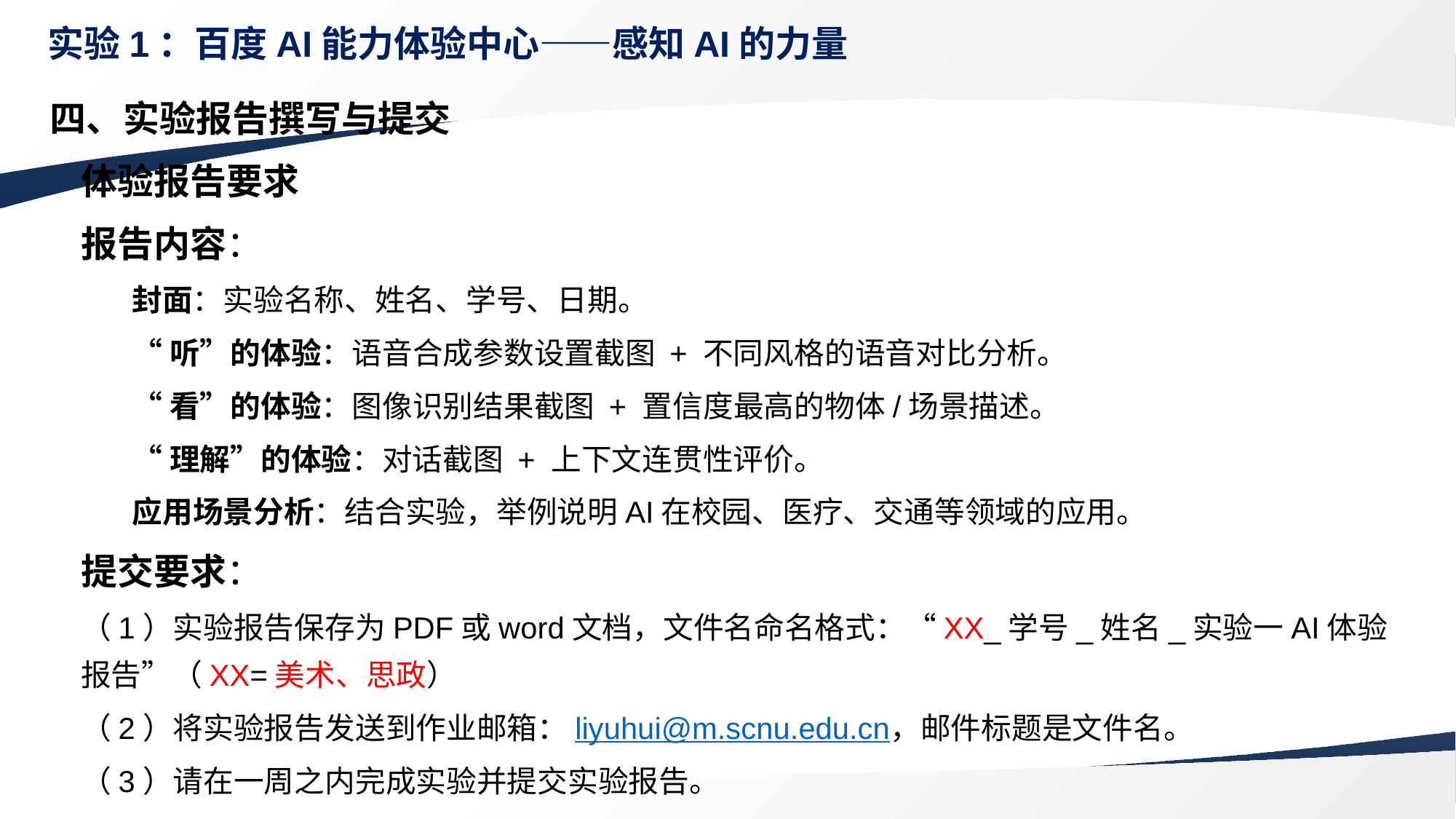

# 实验1：百度AI能力体验中心——感知AI的力量
四、实验报告撰写与提交
体验报告要求
报告内容：
封面：实验名称、姓名、学号、日期。
“听”的体验：语音合成参数设置截图 + 不同风格的语音对比分析。
“看”的体验：图像识别结果截图 + 置信度最高的物体/场景描述。
“理解”的体验：对话截图 + 上下文连贯性评价。
应用场景分析：结合实验，举例说明AI在校园、医疗、交通等领域的应用。
提交要求：
（1）实验报告保存为PDF或word文档，文件名命名格式：“XX_学号_姓名_实验一AI体验报告”（XX=美术、思政）
（2）将实验报告发送到作业邮箱：liyuhui@m.scnu.edu.cn，邮件标题是文件名。
（3）请在一周之内完成实验并提交实验报告。